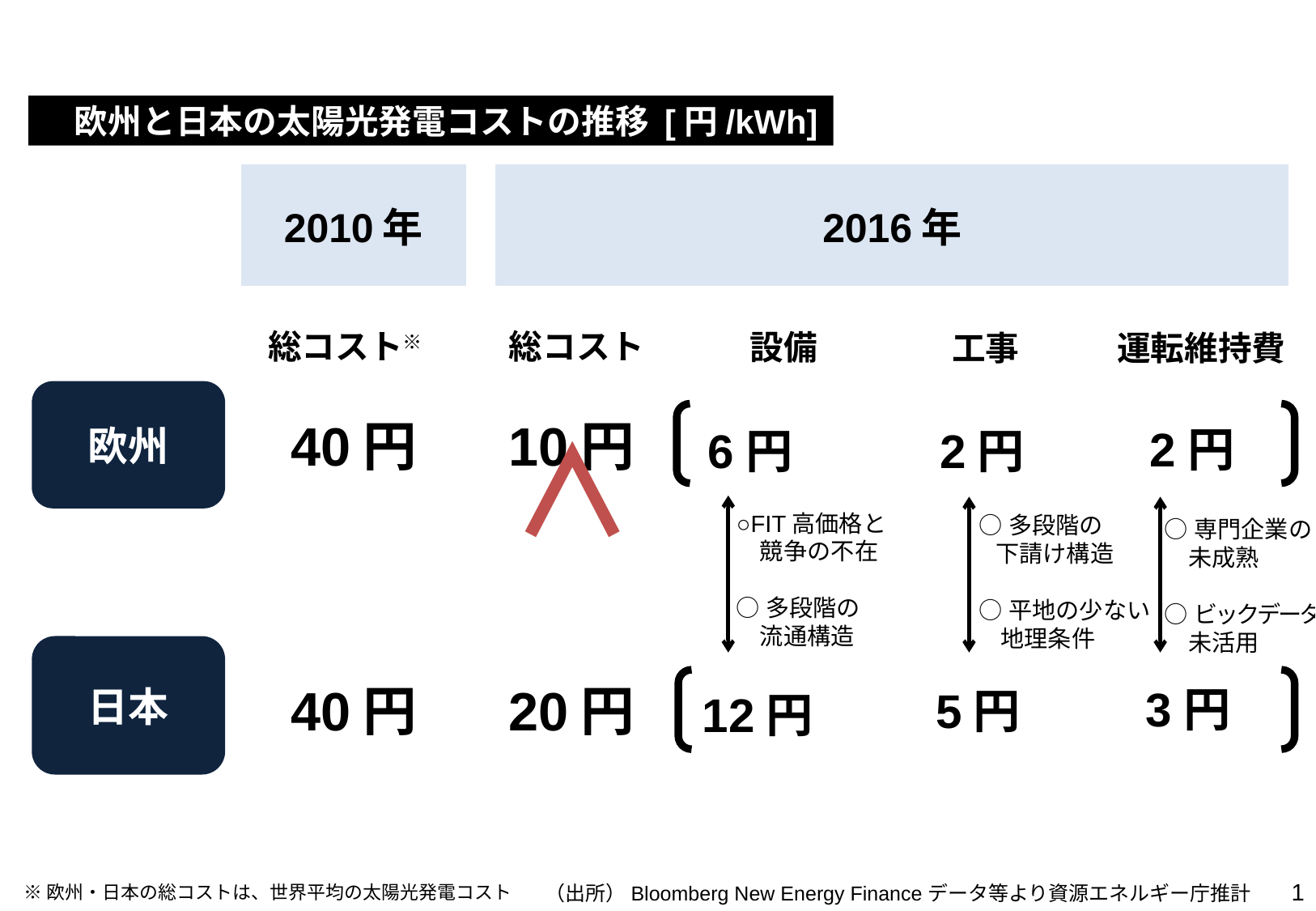

欧州と日本の太陽光発電コストの推移 [円/kWh]
|  | 2010年 |  | 2016年 |  |
| --- | --- | --- | --- | --- |
|  |  |  |  |  |
|  | 40円 |  | 10円 |  |
|  | 40円 |  | 20円 |  |
総コスト※
総コスト
設備
工事
運転維持費
欧州

2円
2円
6円
＞
○FIT高価格と
　競争の不在

○多段階の
　流通構造

○多段階の
  下請け構造

○平地の少ない
   地理条件

○専門企業の
　未成熟

○ビックデータ
　未活用
日本

3円
5円
12円
1
（出所）Bloomberg New Energy Financeデータ等より資源エネルギー庁推計
※欧州・日本の総コストは、世界平均の太陽光発電コスト